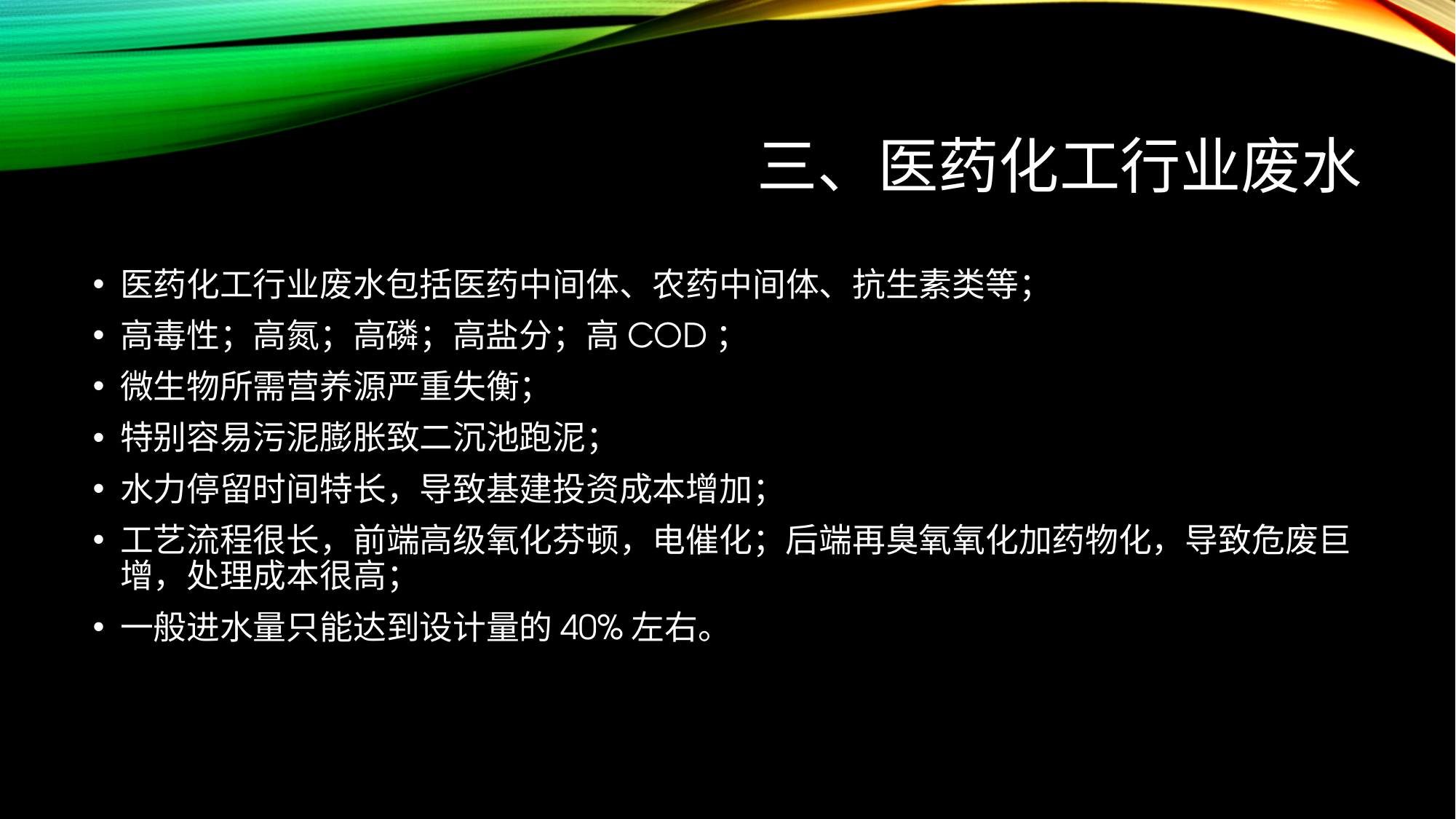

# 三、医药化工行业废水
医药化工行业废水包括医药中间体、农药中间体、抗生素类等；
高毒性；高氮；高磷；高盐分；高COD；
微生物所需营养源严重失衡；
特别容易污泥膨胀致二沉池跑泥；
水力停留时间特长，导致基建投资成本增加；
工艺流程很长，前端高级氧化芬顿，电催化；后端再臭氧氧化加药物化，导致危废巨增，处理成本很高；
一般进水量只能达到设计量的40%左右。